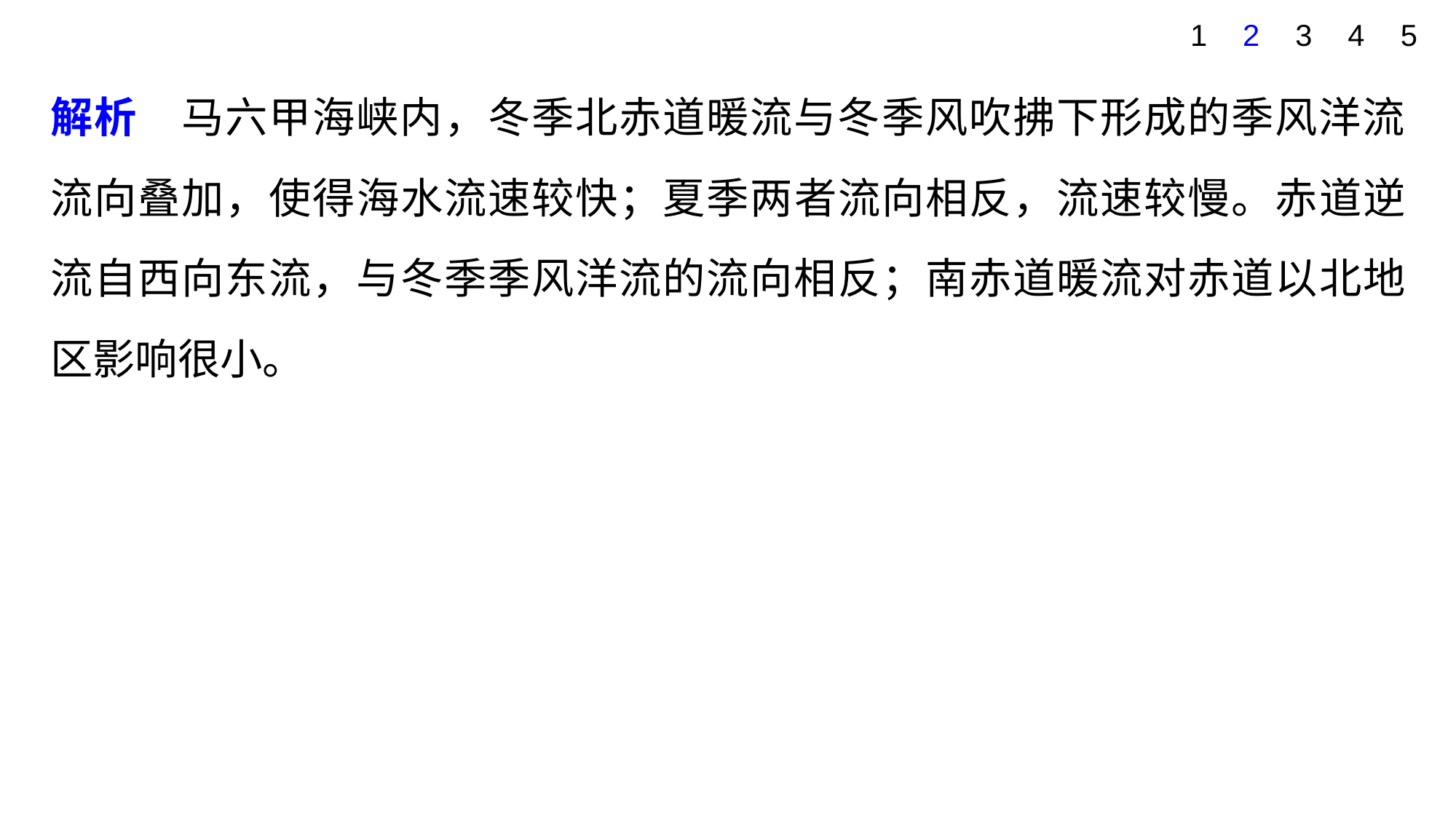

1
2
3
4
5
解析　马六甲海峡内，冬季北赤道暖流与冬季风吹拂下形成的季风洋流流向叠加，使得海水流速较快；夏季两者流向相反，流速较慢。赤道逆流自西向东流，与冬季季风洋流的流向相反；南赤道暖流对赤道以北地区影响很小。